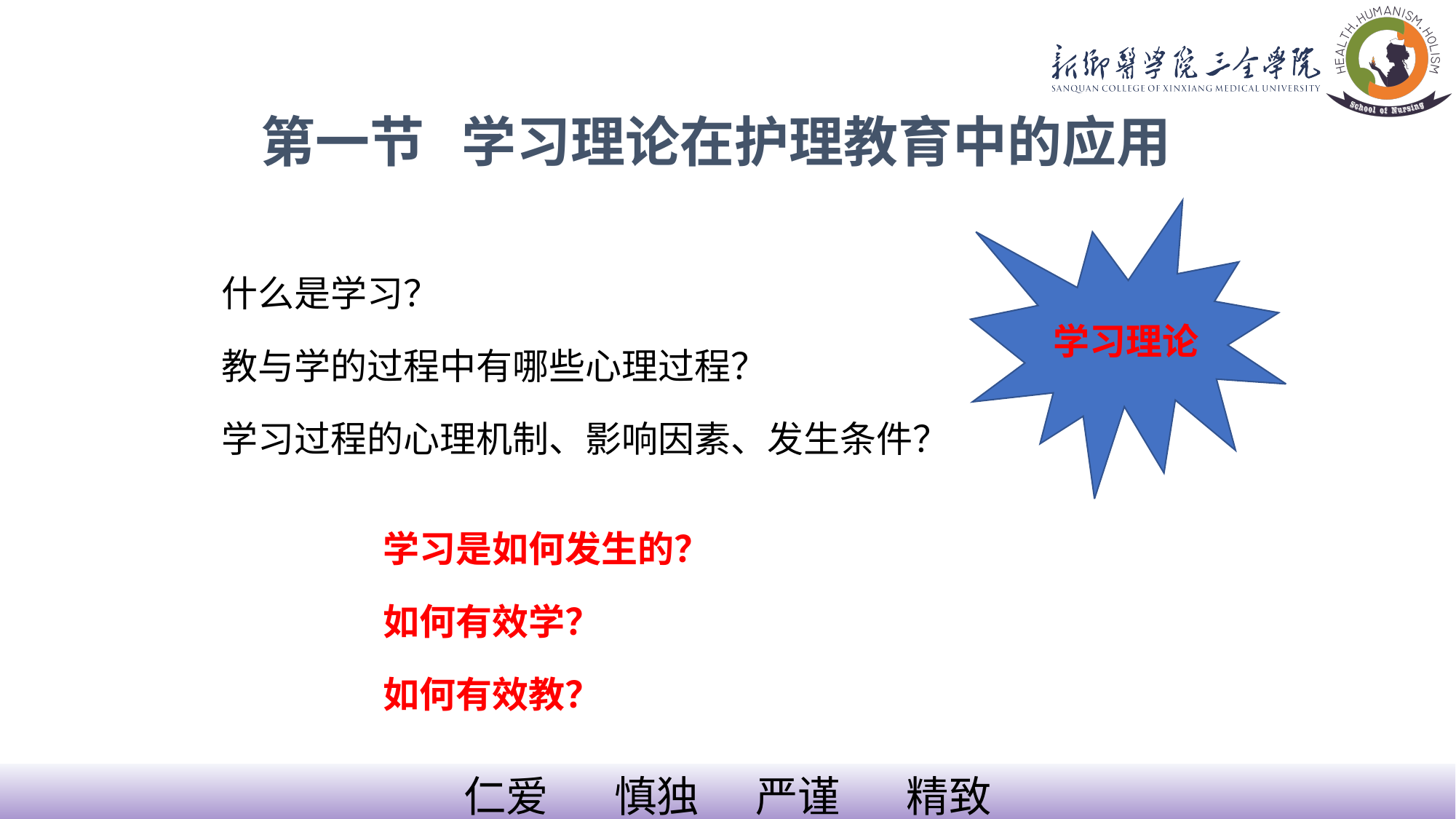

第一节   学习理论在护理教育中的应用
学习理论
什么是学习？
教与学的过程中有哪些心理过程？
学习过程的心理机制、影响因素、发生条件？

学习是如何发生的？
如何有效学？
如何有效教？